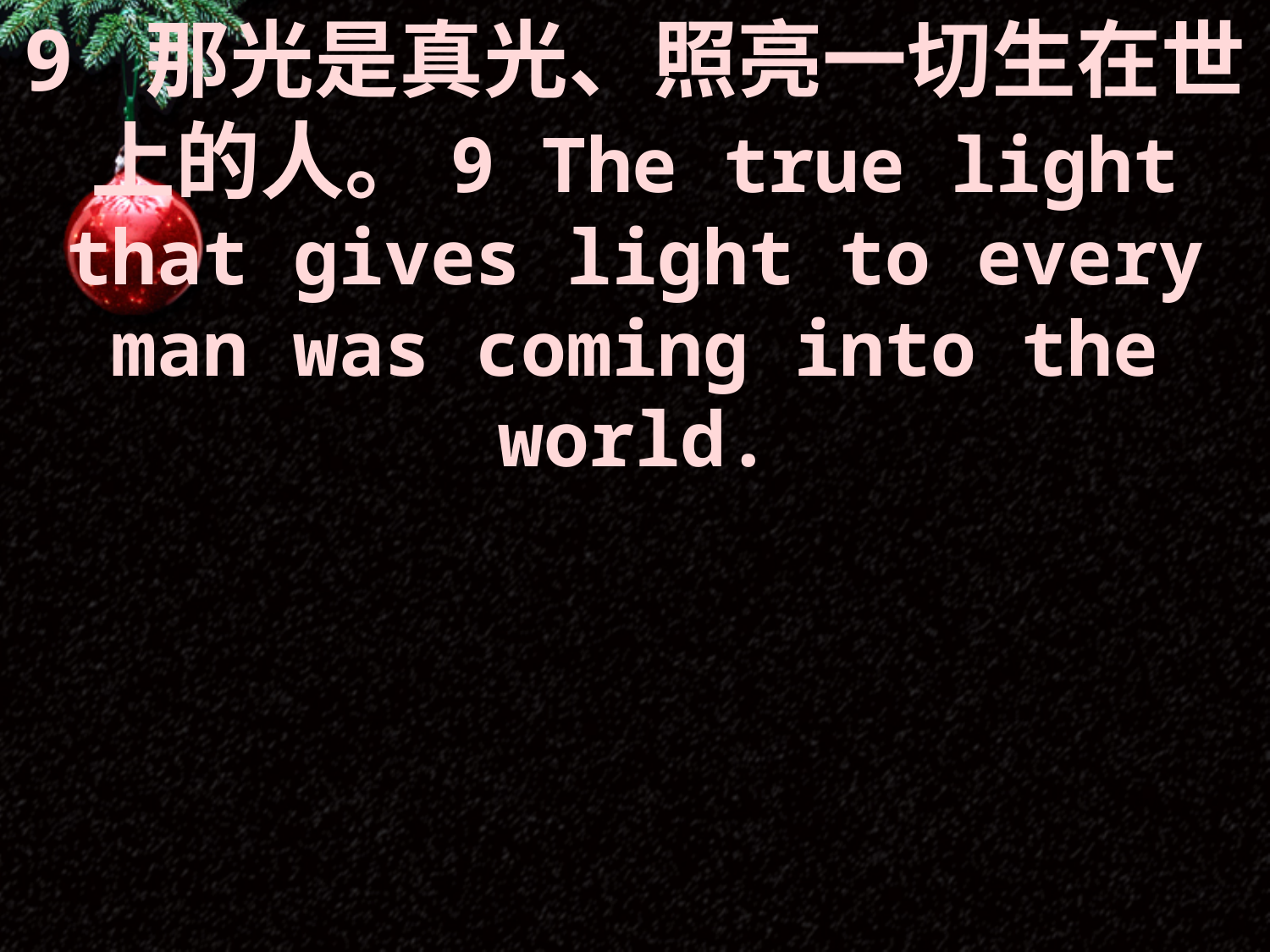

9 那光是真光、照亮一切生在世上的人。9 The true light that gives light to every man was coming into the world.